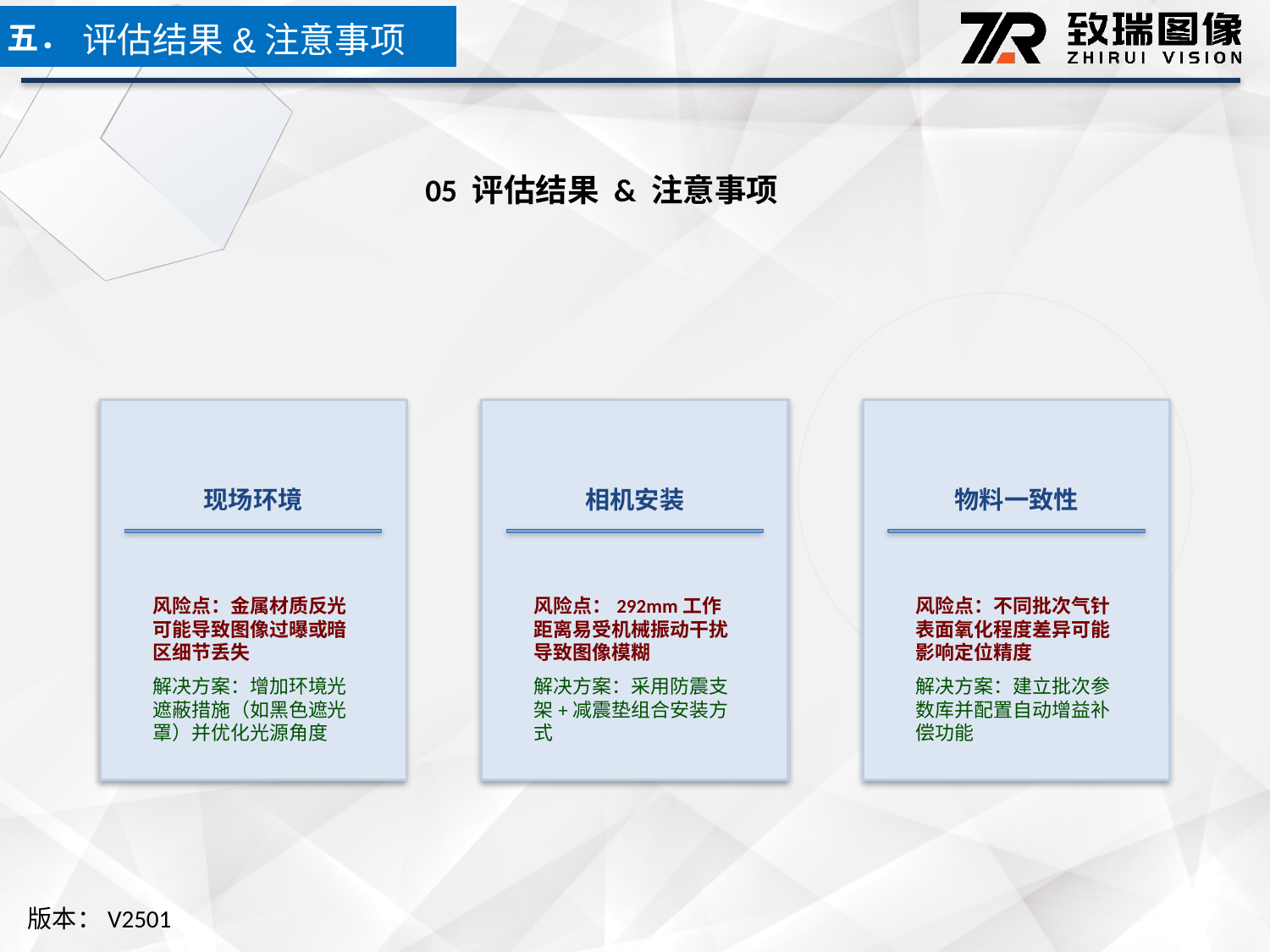

五．
评估结果&注意事项

05 评估结果 & 注意事项

现场环境

相机安装

物料一致性

风险点：金属材质反光可能导致图像过曝或暗区细节丢失
解决方案：增加环境光遮蔽措施（如黑色遮光罩）并优化光源角度

风险点：292mm工作距离易受机械振动干扰导致图像模糊
解决方案：采用防震支架+减震垫组合安装方式

风险点：不同批次气针表面氧化程度差异可能影响定位精度
解决方案：建立批次参数库并配置自动增益补偿功能